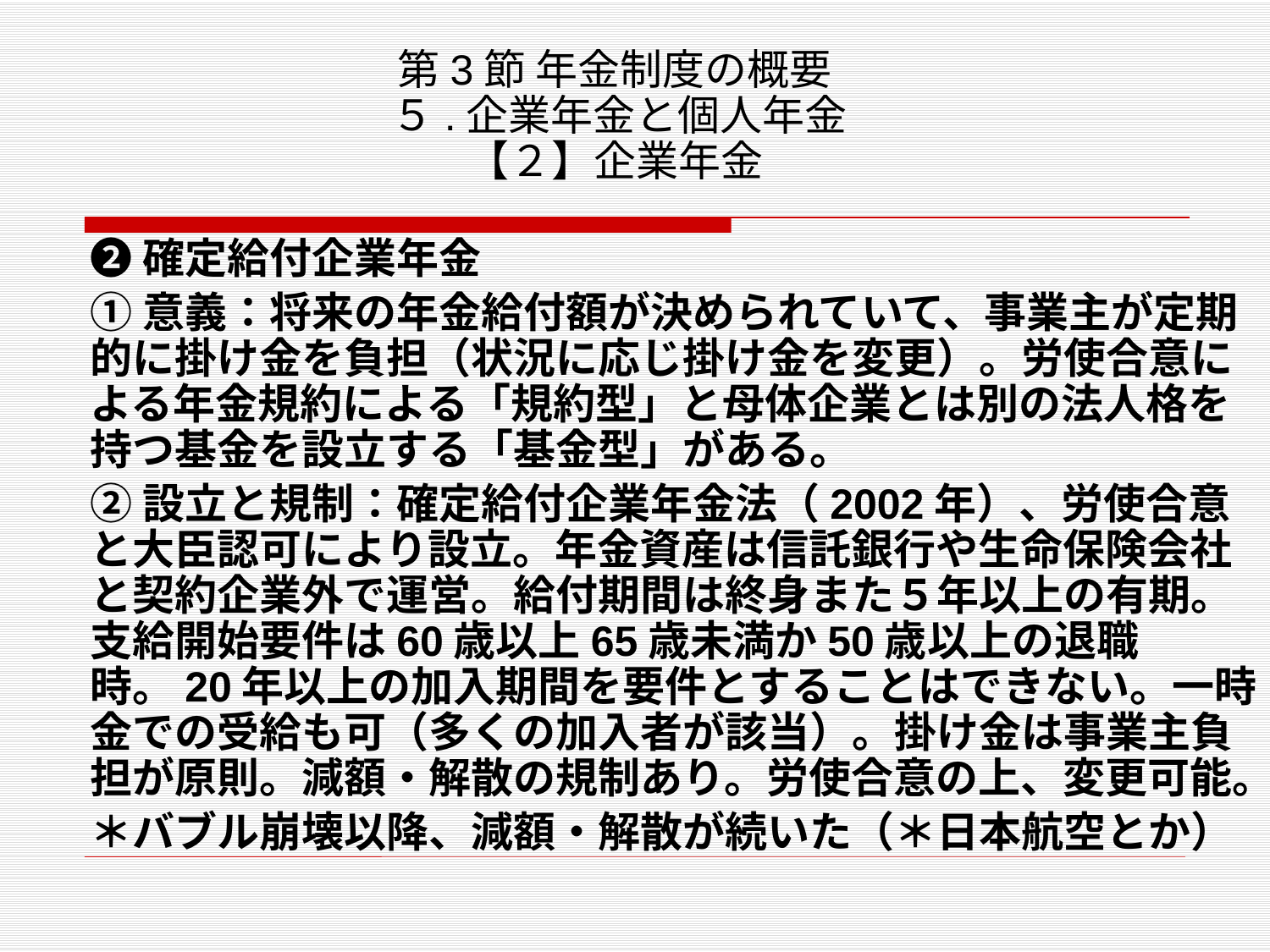

# 第3節 年金制度の概要 ５.企業年金と個人年金 【２】企業年金
❷確定給付企業年金
①意義：将来の年金給付額が決められていて、事業主が定期的に掛け金を負担（状況に応じ掛け金を変更）。労使合意による年金規約による「規約型」と母体企業とは別の法人格を持つ基金を設立する「基金型」がある。
②設立と規制：確定給付企業年金法（2002年）、労使合意と大臣認可により設立。年金資産は信託銀行や生命保険会社と契約企業外で運営。給付期間は終身また５年以上の有期。支給開始要件は60歳以上65歳未満か50歳以上の退職時。20年以上の加入期間を要件とすることはできない。一時金での受給も可（多くの加入者が該当）。掛け金は事業主負担が原則。減額・解散の規制あり。労使合意の上、変更可能。
＊バブル崩壊以降、減額・解散が続いた（＊日本航空とか）